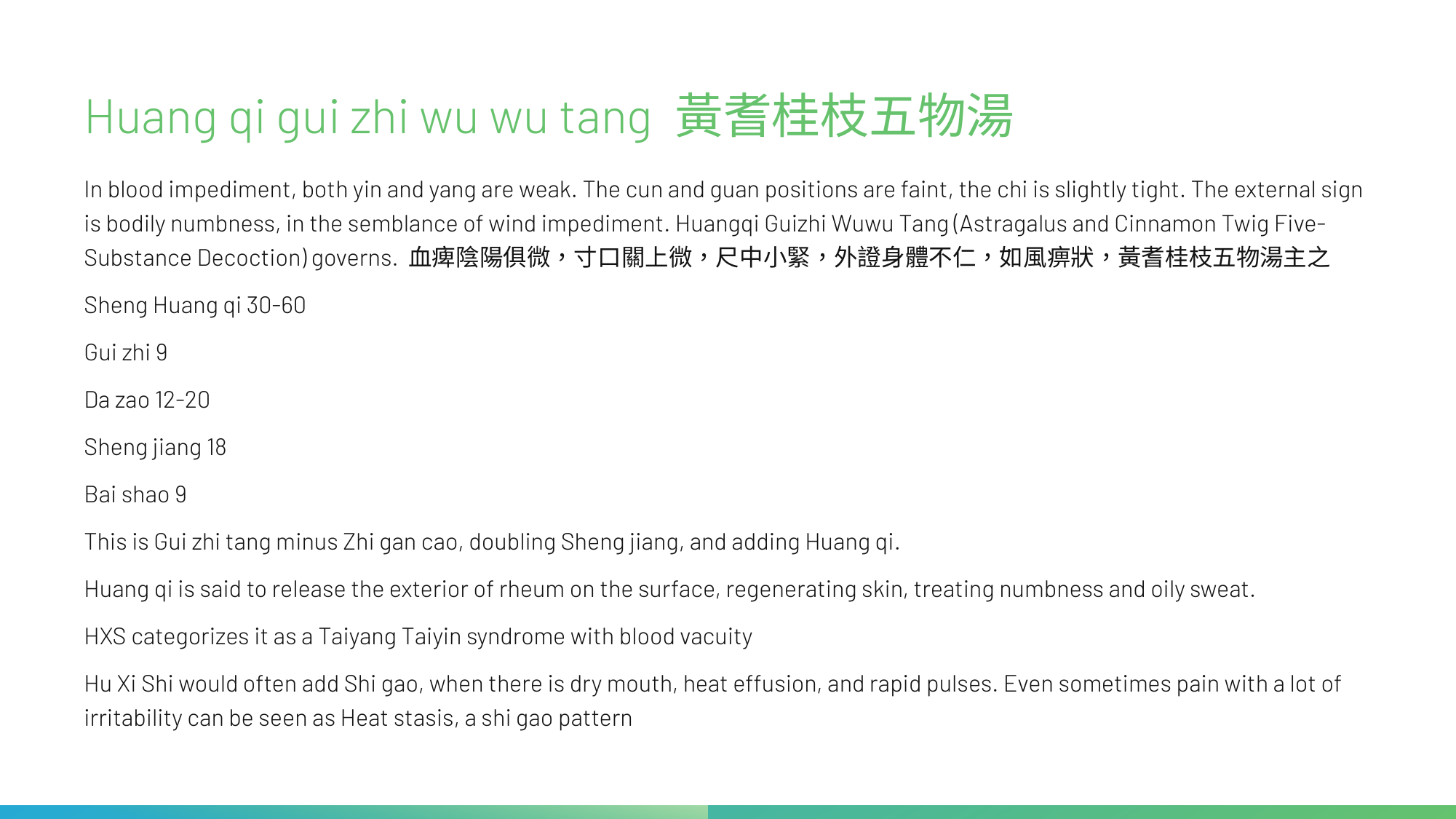

# Huang qi gui zhi wu wu tang 黃耆桂枝五物湯
In blood impediment, both yin and yang are weak. The cun and guan positions are faint, the chi is slightly tight. The external sign is bodily numbness, in the semblance of wind impediment. Huangqi Guizhi Wuwu Tang (Astragalus and Cinnamon Twig Five-Substance Decoction) governs. 血痺陰陽俱微，寸口關上微，尺中小緊，外證身體不仁，如風痹狀，黃耆桂枝五物湯主之
Sheng Huang qi 30-60
Gui zhi 9
Da zao 12-20
Sheng jiang 18
Bai shao 9
This is Gui zhi tang minus Zhi gan cao, doubling Sheng jiang, and adding Huang qi.
Huang qi is said to release the exterior of rheum on the surface, regenerating skin, treating numbness and oily sweat.
HXS categorizes it as a Taiyang Taiyin syndrome with blood vacuity
Hu Xi Shi would often add Shi gao, when there is dry mouth, heat effusion, and rapid pulses. Even sometimes pain with a lot of irritability can be seen as Heat stasis, a shi gao pattern